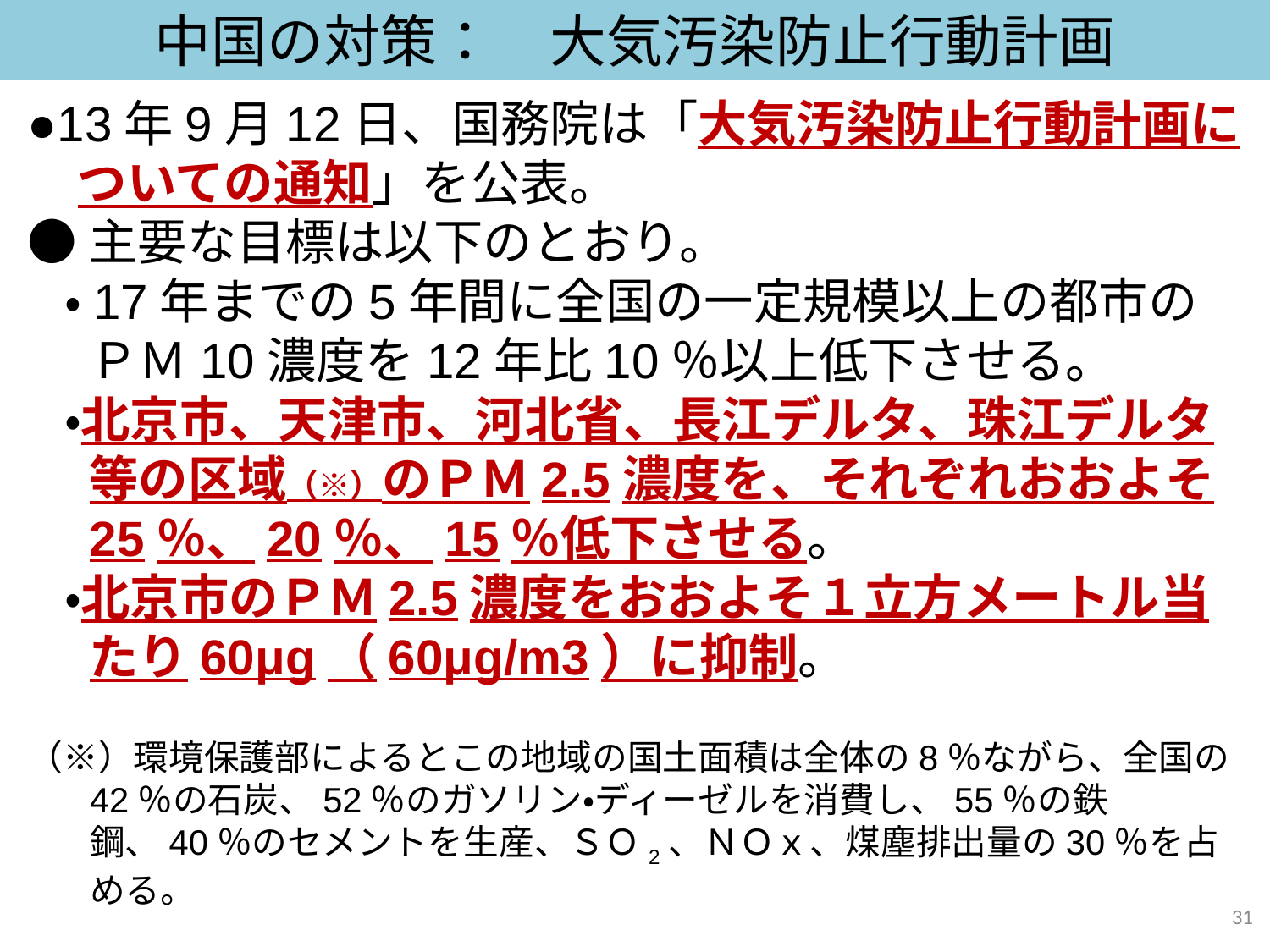

中国の対策：　大気汚染防止行動計画
●13年9月12日、国務院は「大気汚染防止行動計画についての通知」を公表。
●主要な目標は以下のとおり。
・17年までの5年間に全国の一定規模以上の都市のＰＭ10濃度を12年比10％以上低下させる。
・北京市、天津市、河北省、長江デルタ、珠江デルタ等の区域（※）のＰＭ2.5濃度を、それぞれおおよそ25％、20％、15％低下させる。
・北京市のＰＭ2.5濃度をおおよそ１立方メートル当たり60μg（60μg/m3）に抑制。

（※）環境保護部によるとこの地域の国土面積は全体の8％ながら、全国の42％の石炭、52％のガソリン・ディーゼルを消費し、55％の鉄鋼、40％のセメントを生産、ＳＯ2、ＮＯｘ、煤塵排出量の30％を占める。
31